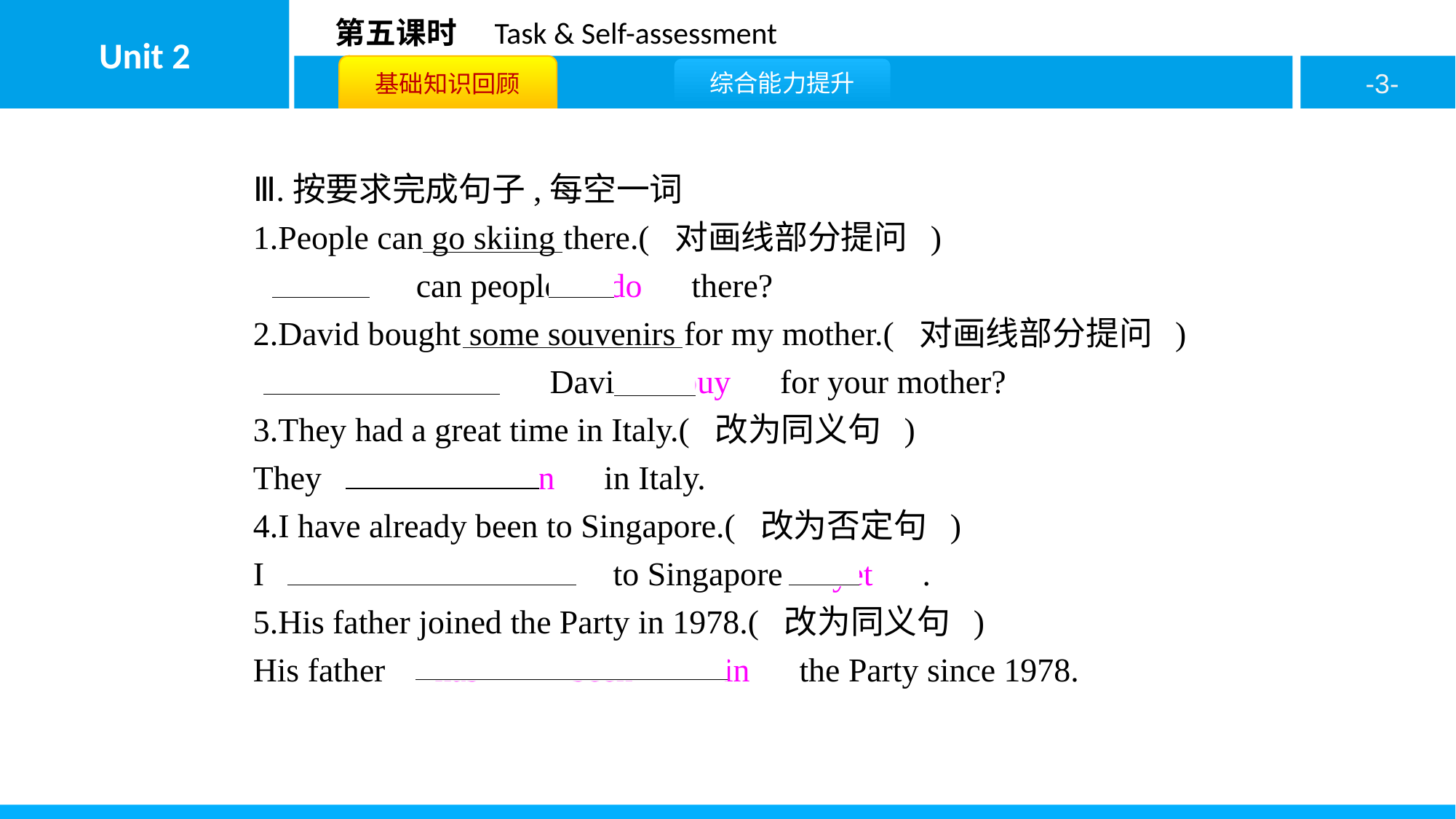

Ⅲ.按要求完成句子,每空一词
1.People can go skiing there.(  对画线部分提问  )
　What　can people　do　there?
2.David bought some souvenirs for my mother.(  对画线部分提问  )
　What　 　did　David　buy　for your mother?
3.They had a great time in Italy.(  改为同义句  )
They　had　 　fun　in Italy.
4.I have already been to Singapore.(  改为否定句  )
I　haven’t　 　been　to Singapore　yet　.
5.His father joined the Party in 1978.(  改为同义句  )
His father　has　 　been　 　in　the Party since 1978.